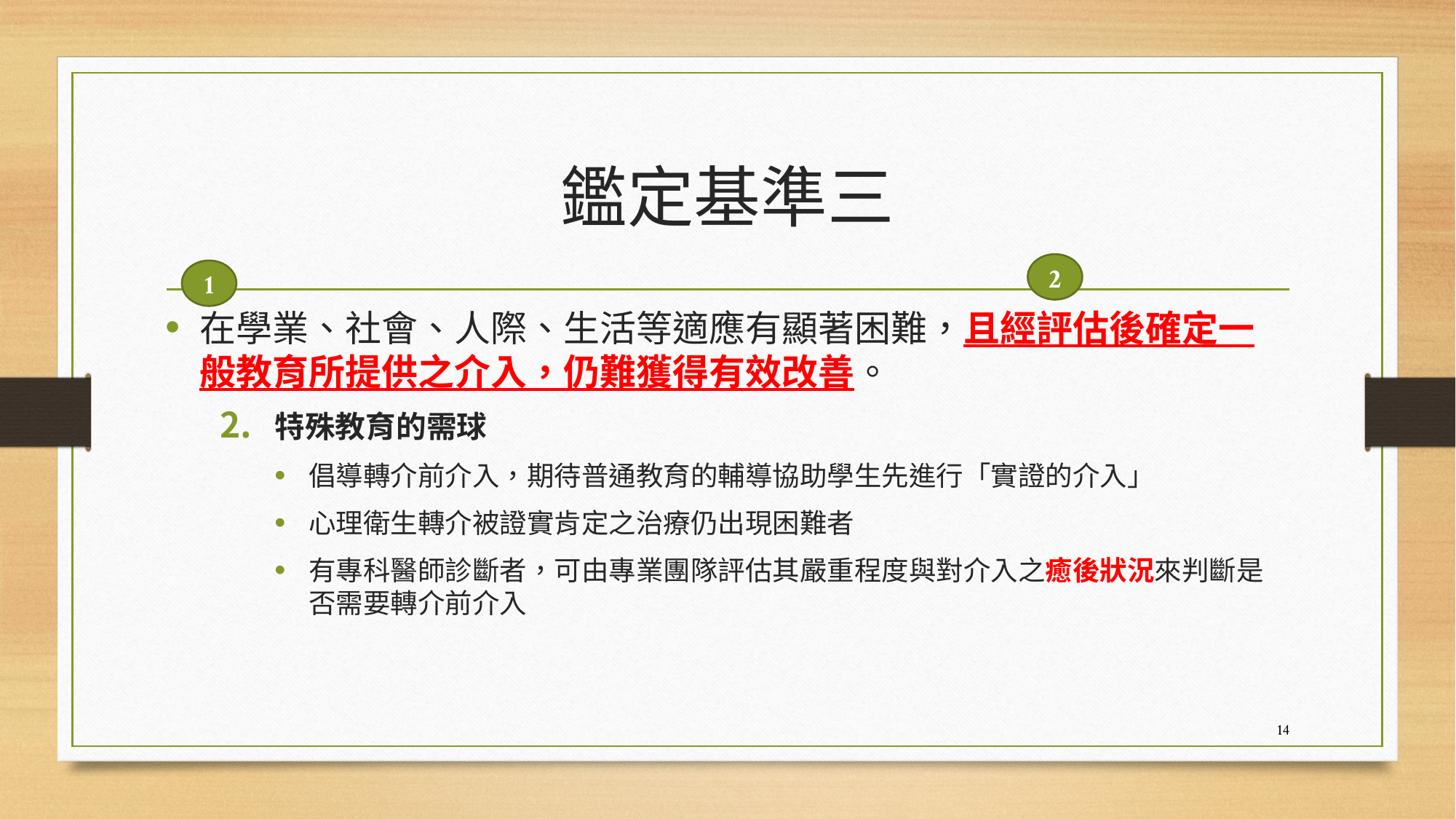

# 鑑定基準三
2
1
在學業、社會、人際、生活等適應有顯著困難，且經評估後確定一般教育所提供之介入，仍難獲得有效改善。
特殊教育的需球
倡導轉介前介入，期待普通教育的輔導協助學生先進行「實證的介入」
心理衛生轉介被證實肯定之治療仍出現困難者
有專科醫師診斷者，可由專業團隊評估其嚴重程度與對介入之癒後狀況來判斷是否需要轉介前介入

14